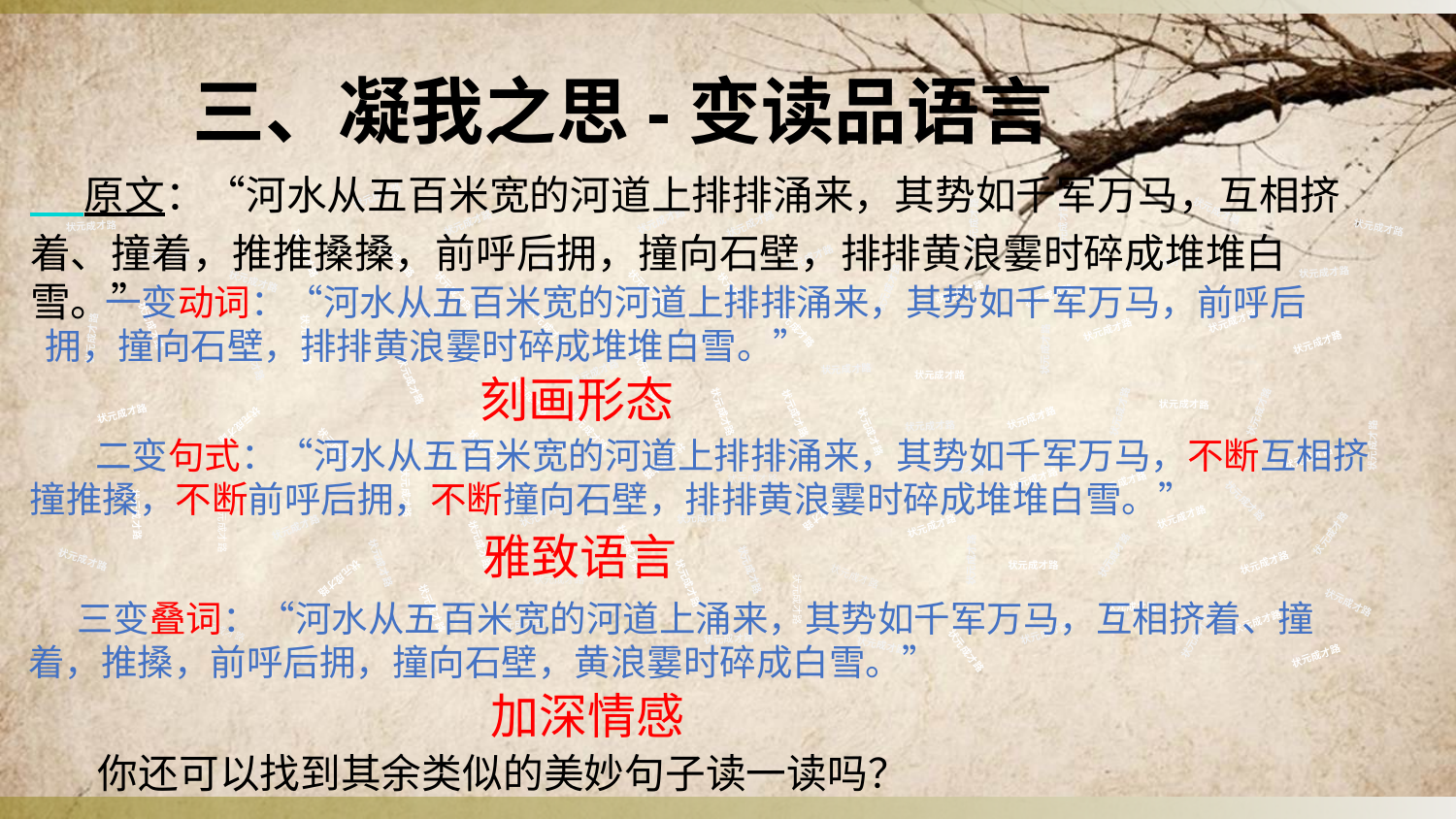

三、凝我之思-变读品语言
      原文：“河水从五百米宽的河道上排排涌来，其势如千军万马，互相挤着、撞着，推推搡搡，前呼后拥，撞向石壁，排排黄浪霎时碎成堆堆白雪。”

状元成才路
状元成才路
状元成才路
状元成才路
状元成才路
状元成才路
状元成才路
状元成才路
状元成才路
状元成才路
状元成才路
状元成才路
状元成才路
状元成才路
状元成才路
状元成才路
状元成才路
 一变动词：“河水从五百米宽的河道上排排涌来，其势如千军万马，前呼后拥，撞向石壁，排排黄浪霎时碎成堆堆白雪。”
状元成才路
状元成才路
状元成才路
状元成才路
状元成才路
状元成才路
状元成才路
状元成才路
状元成才路
状元成才路
状元成才路
状元成才路
状元成才路
状元成才路
状元成才路
状元成才路
状元成才路
状元成才路
状元成才路
状元成才路
状元成才路
状元成才路
刻画形态
状元成才路
状元成才路
状元成才路
状元成才路
状元成才路
状元成才路
状元成才路
状元成才路
状元成才路
状元成才路
状元成才路
状元成才路
状元成才路
状元成才路
 二变句式：“河水从五百米宽的河道上排排涌来，其势如千军万马，不断互相挤撞推搡，不断前呼后拥，不断撞向石壁，排排黄浪霎时碎成堆堆白雪。”
状元成才路
状元成才路
状元成才路
状元成才路
状元成才路
状元成才路
状元成才路
状元成才路
状元成才路
状元成才路
状元成才路
状元成才路
状元成才路
状元成才路
状元成才路
状元成才路
状元成才路
状元成才路
状元成才路
状元成才路
 雅致语言
状元成才路
状元成才路
状元成才路
状元成才路
状元成才路
状元成才路
状元成才路
状元成才路
状元成才路
状元成才路
状元成才路
状元成才路
状元成才路
状元成才路
状元成才路
三变叠词：“河水从五百米宽的河道上涌来，其势如千军万马，互相挤着、撞着，推搡，前呼后拥，撞向石壁，黄浪霎时碎成白雪。”

状元成才路
状元成才路
状元成才路
状元成才路
状元成才路
状元成才路
状元成才路
状元成才路
状元成才路
状元成才路
状元成才路
状元成才路
加深情感
你还可以找到其余类似的美妙句子读一读吗？